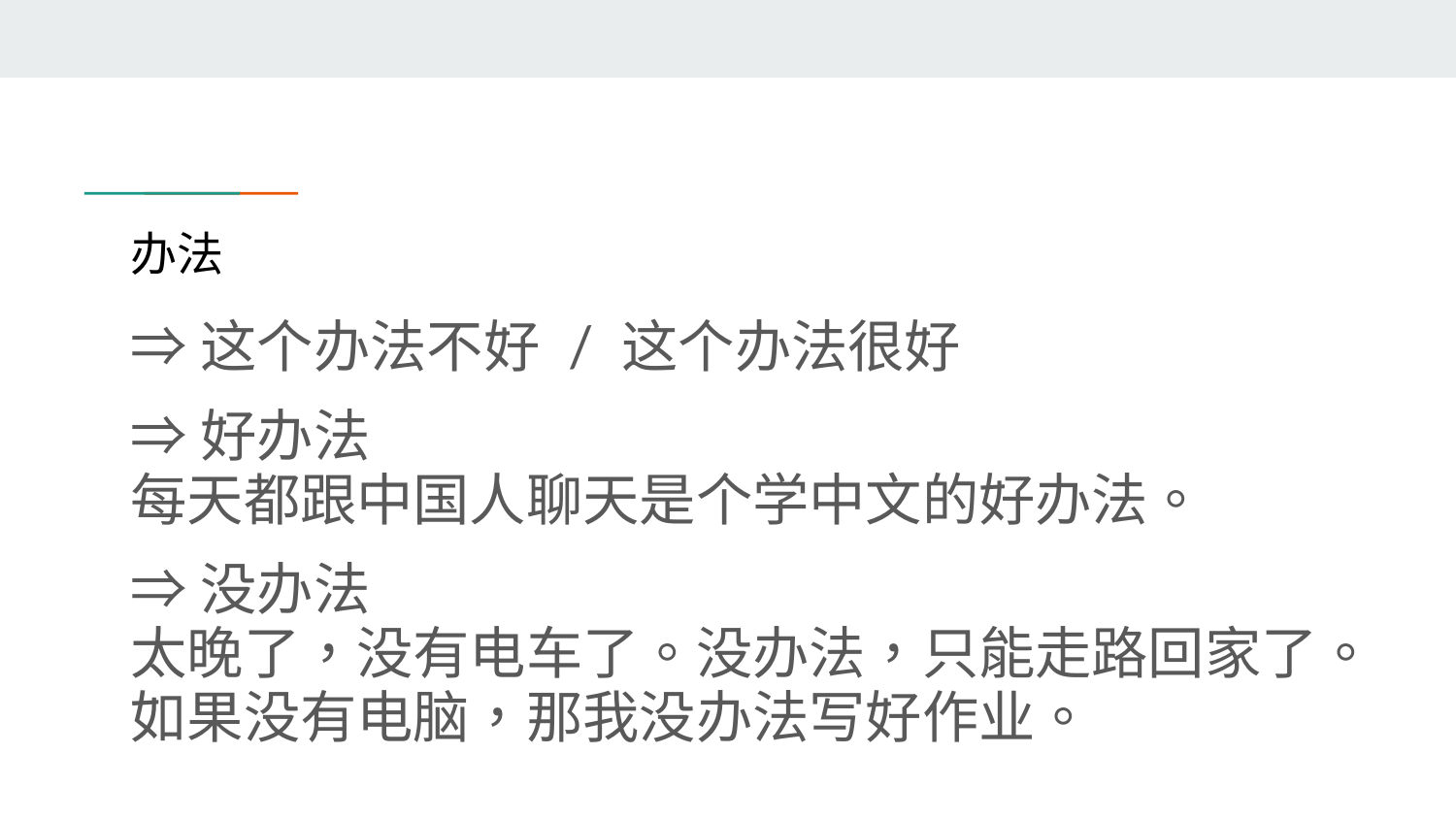

# 办法
⇒这个办法不好 / 这个办法很好
⇒好办法
每天都跟中国人聊天是个学中文的好办法。
⇒没办法
太晚了，没有电车了。没办法，只能走路回家了。
如果没有电脑，那我没办法写好作业。